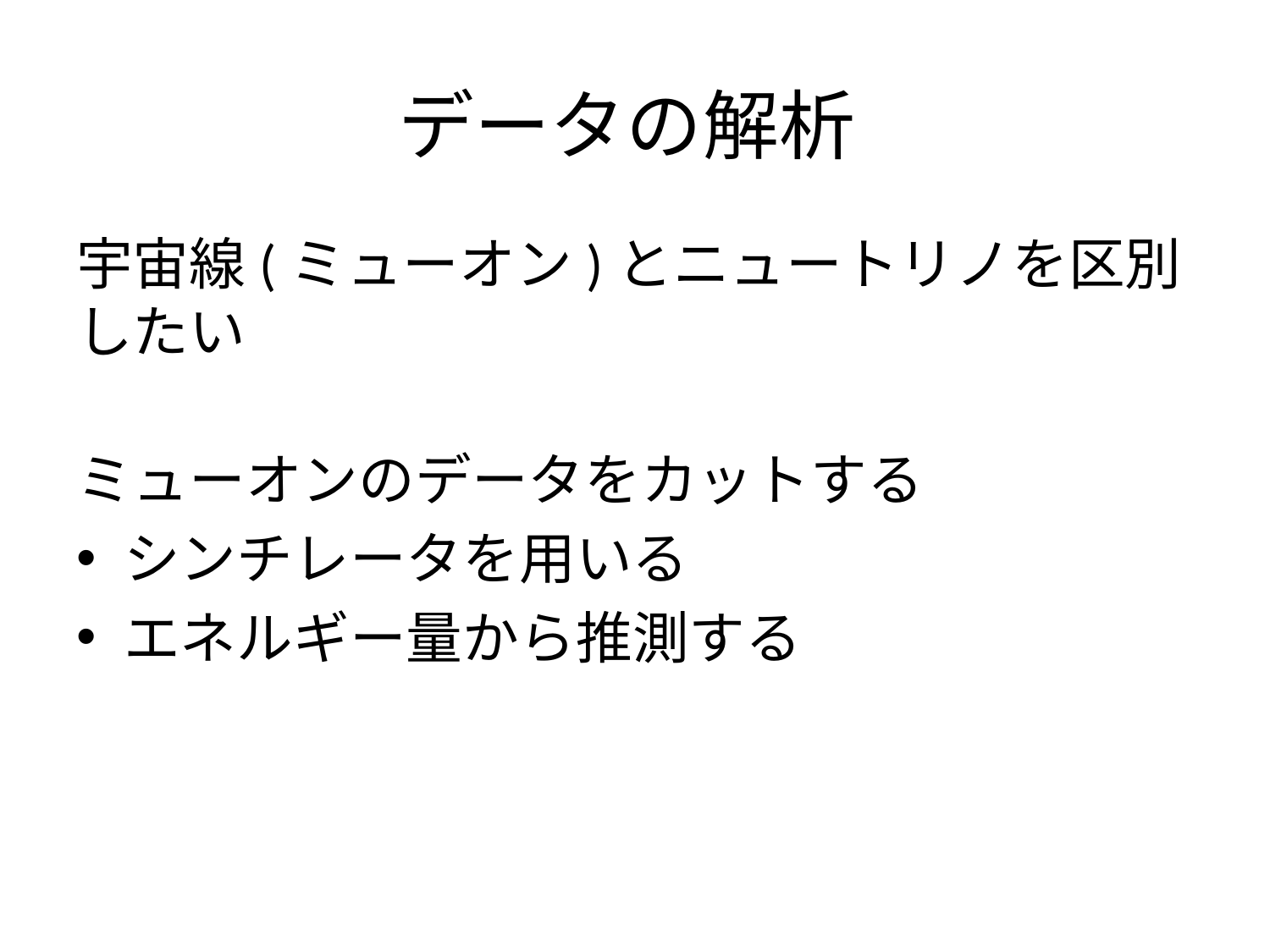

# データの解析
宇宙線(ミューオン)とニュートリノを区別したい

ミューオンのデータをカットする
シンチレータを用いる
エネルギー量から推測する